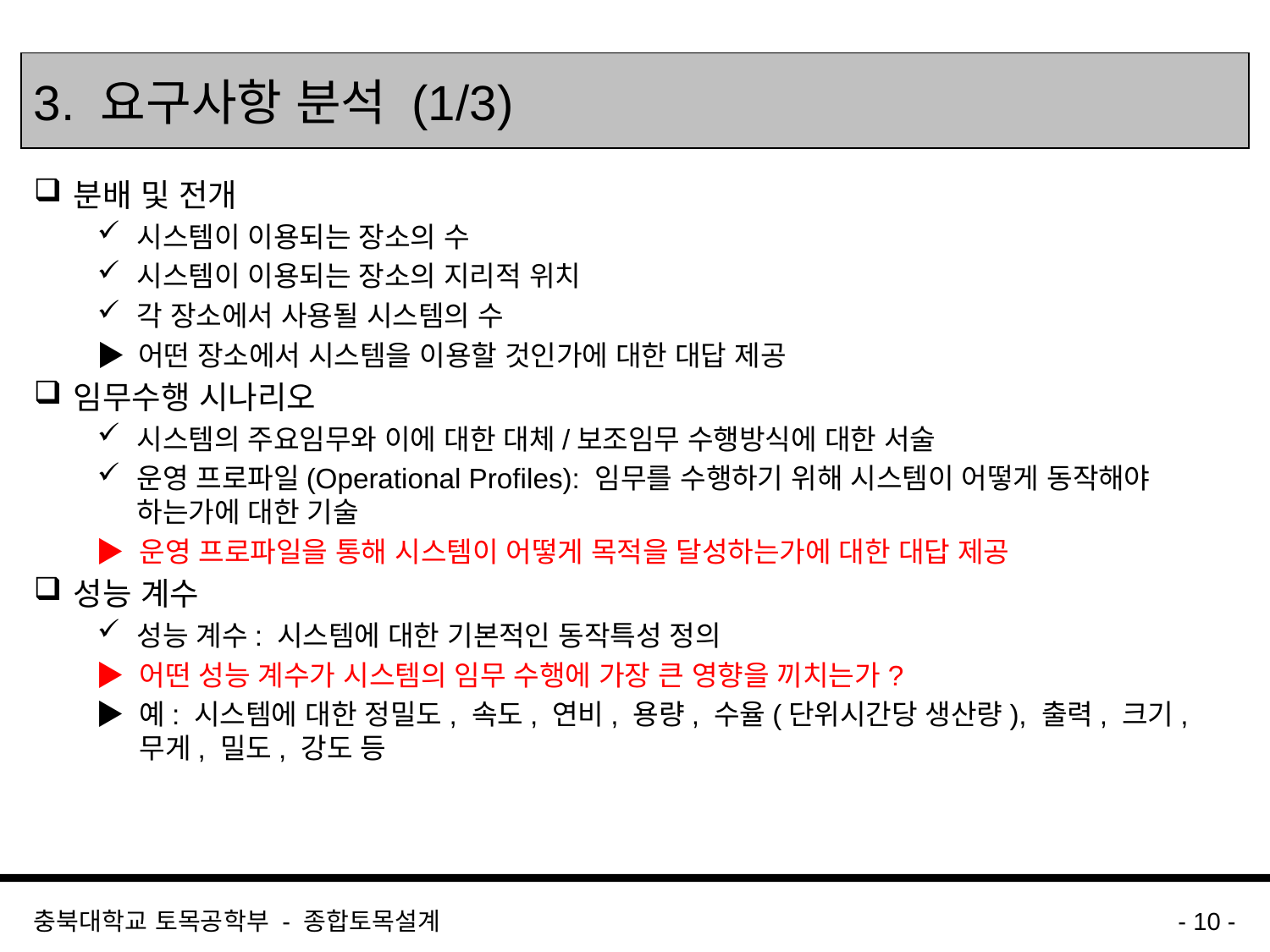

# 3. 요구사항 분석 (1/3)
분배 및 전개
시스템이 이용되는 장소의 수
시스템이 이용되는 장소의 지리적 위치
각 장소에서 사용될 시스템의 수
▶	어떤 장소에서 시스템을 이용할 것인가에 대한 대답 제공
임무수행 시나리오
시스템의 주요임무와 이에 대한 대체/보조임무 수행방식에 대한 서술
운영 프로파일(Operational Profiles): 임무를 수행하기 위해 시스템이 어떻게 동작해야 하는가에 대한 기술
▶	운영 프로파일을 통해 시스템이 어떻게 목적을 달성하는가에 대한 대답 제공
성능 계수
성능 계수: 시스템에 대한 기본적인 동작특성 정의
▶	어떤 성능 계수가 시스템의 임무 수행에 가장 큰 영향을 끼치는가?
▶	예: 시스템에 대한 정밀도, 속도, 연비, 용량, 수율(단위시간당 생산량), 출력, 크기, 무게, 밀도, 강도 등
충북대학교 토목공학부 - 종합토목설계
- 10 -